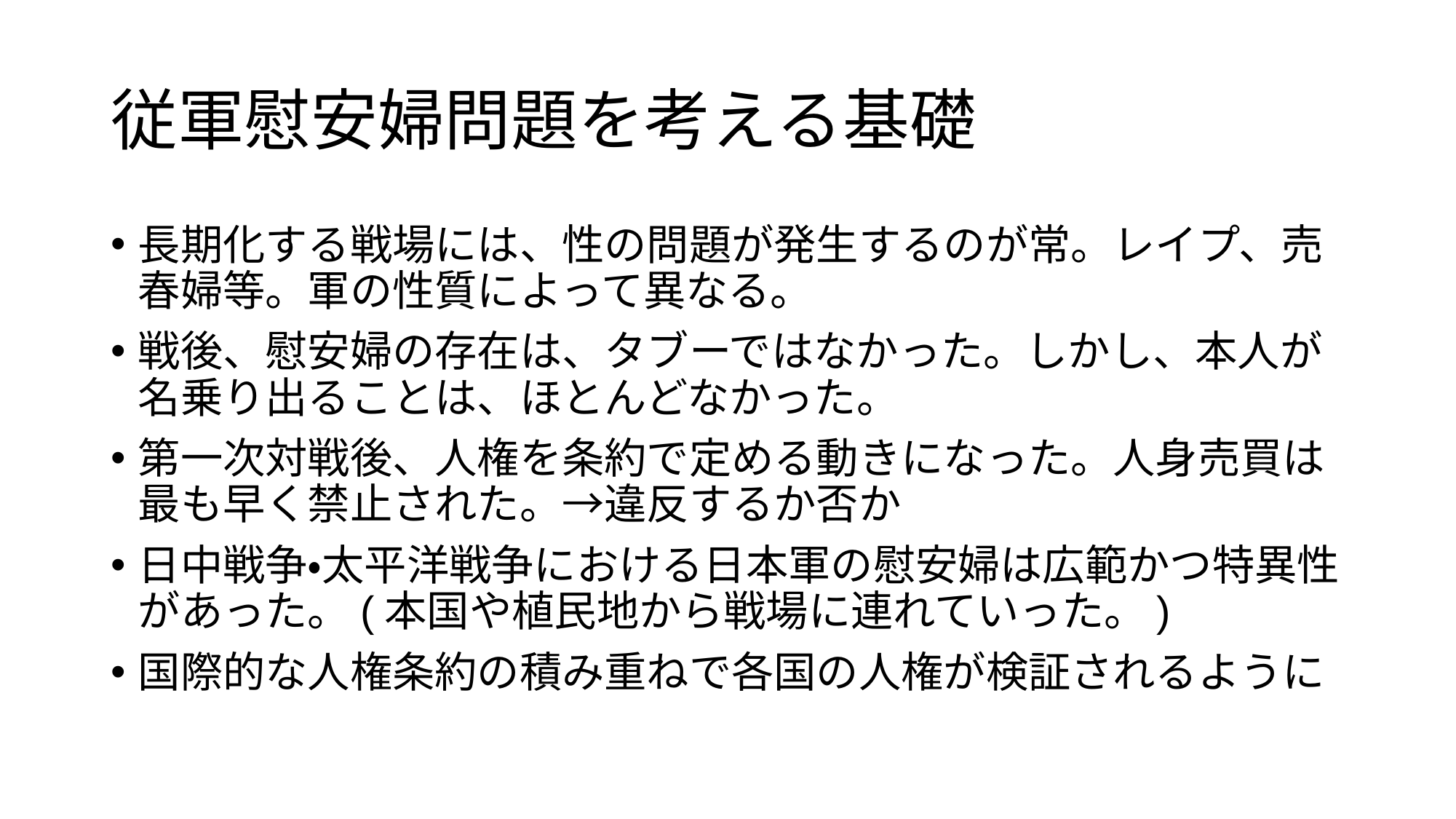

# 従軍慰安婦問題を考える基礎
長期化する戦場には、性の問題が発生するのが常。レイプ、売春婦等。軍の性質によって異なる。
戦後、慰安婦の存在は、タブーではなかった。しかし、本人が名乗り出ることは、ほとんどなかった。
第一次対戦後、人権を条約で定める動きになった。人身売買は最も早く禁止された。→違反するか否か
日中戦争・太平洋戦争における日本軍の慰安婦は広範かつ特異性があった。(本国や植民地から戦場に連れていった。)
国際的な人権条約の積み重ねで各国の人権が検証されるように